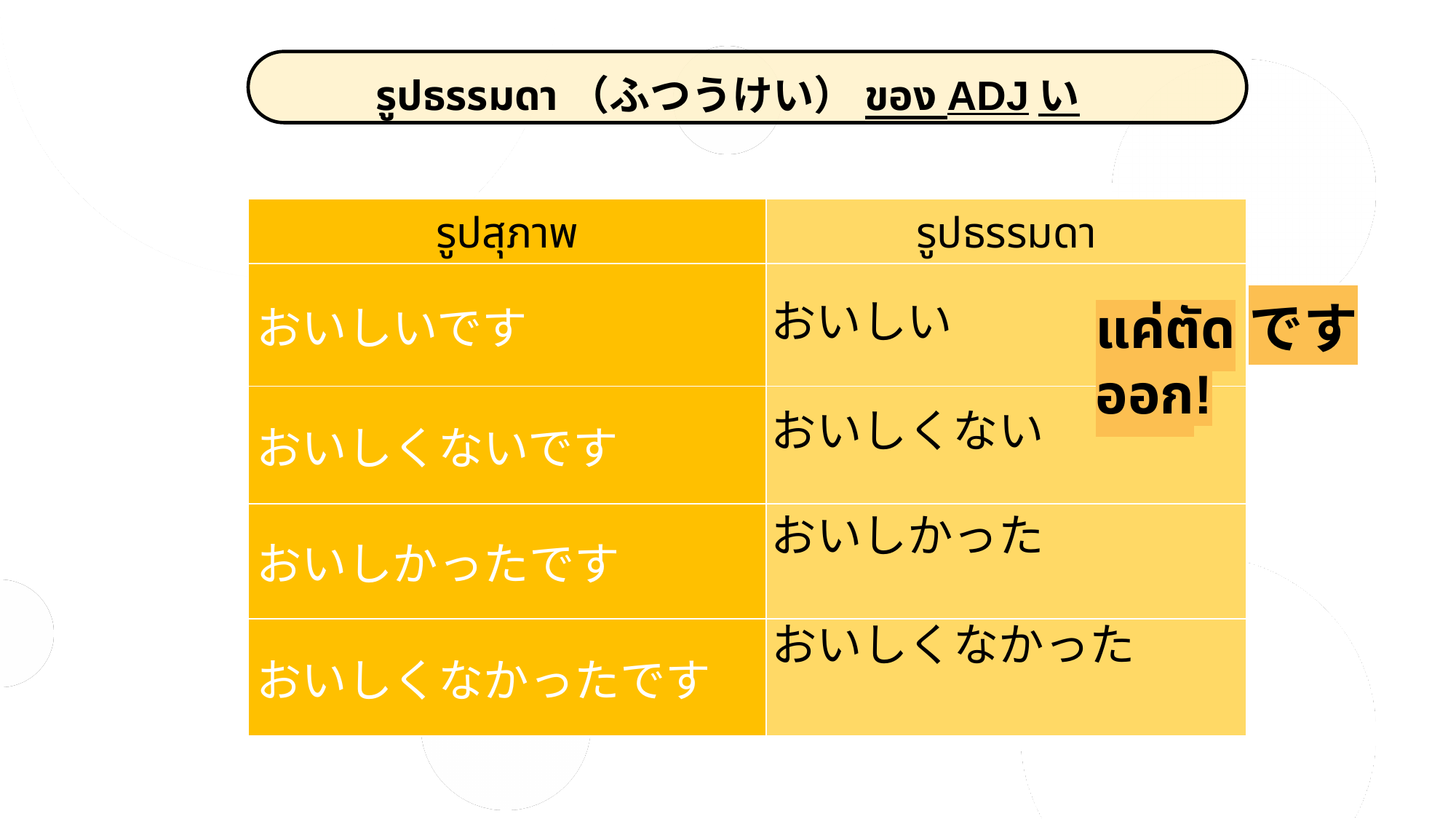

รูปธรรมดา（ふつうけい）ของ ADJい
| รูปสุภาพ | รูปธรรมดา |
| --- | --- |
| おいしいです |  |
| おいしくないです |  |
| おいしかったです |  |
| おいしくなかったです |  |
おいしい
แค่ตัดですออก!
おいしくない
おいしかった
おいしくなかった